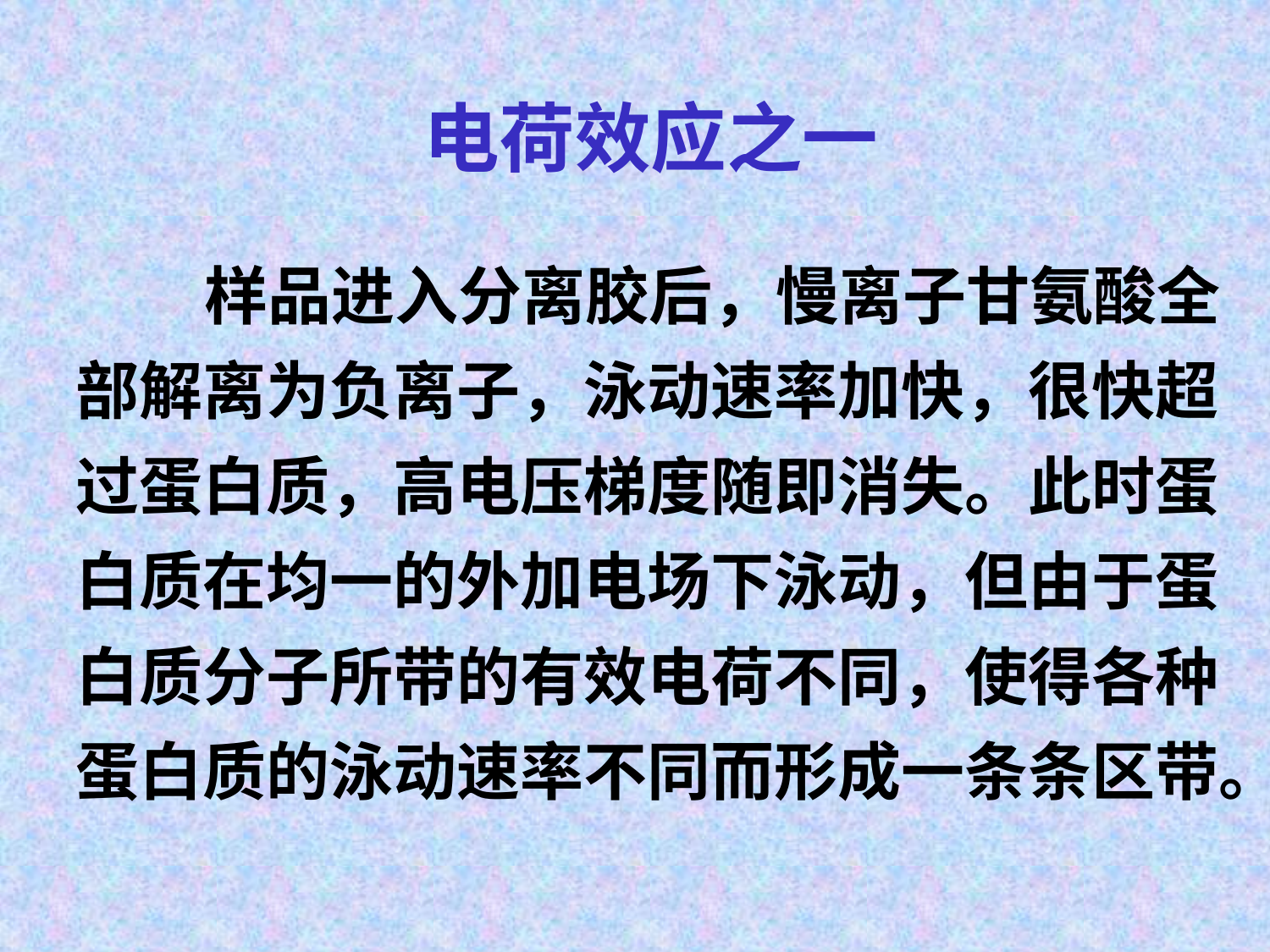

电荷效应之一
        样品进入分离胶后，慢离子甘氨酸全部解离为负离子，泳动速率加快，很快超过蛋白质，高电压梯度随即消失。此时蛋白质在均一的外加电场下泳动，但由于蛋白质分子所带的有效电荷不同，使得各种蛋白质的泳动速率不同而形成一条条区带。